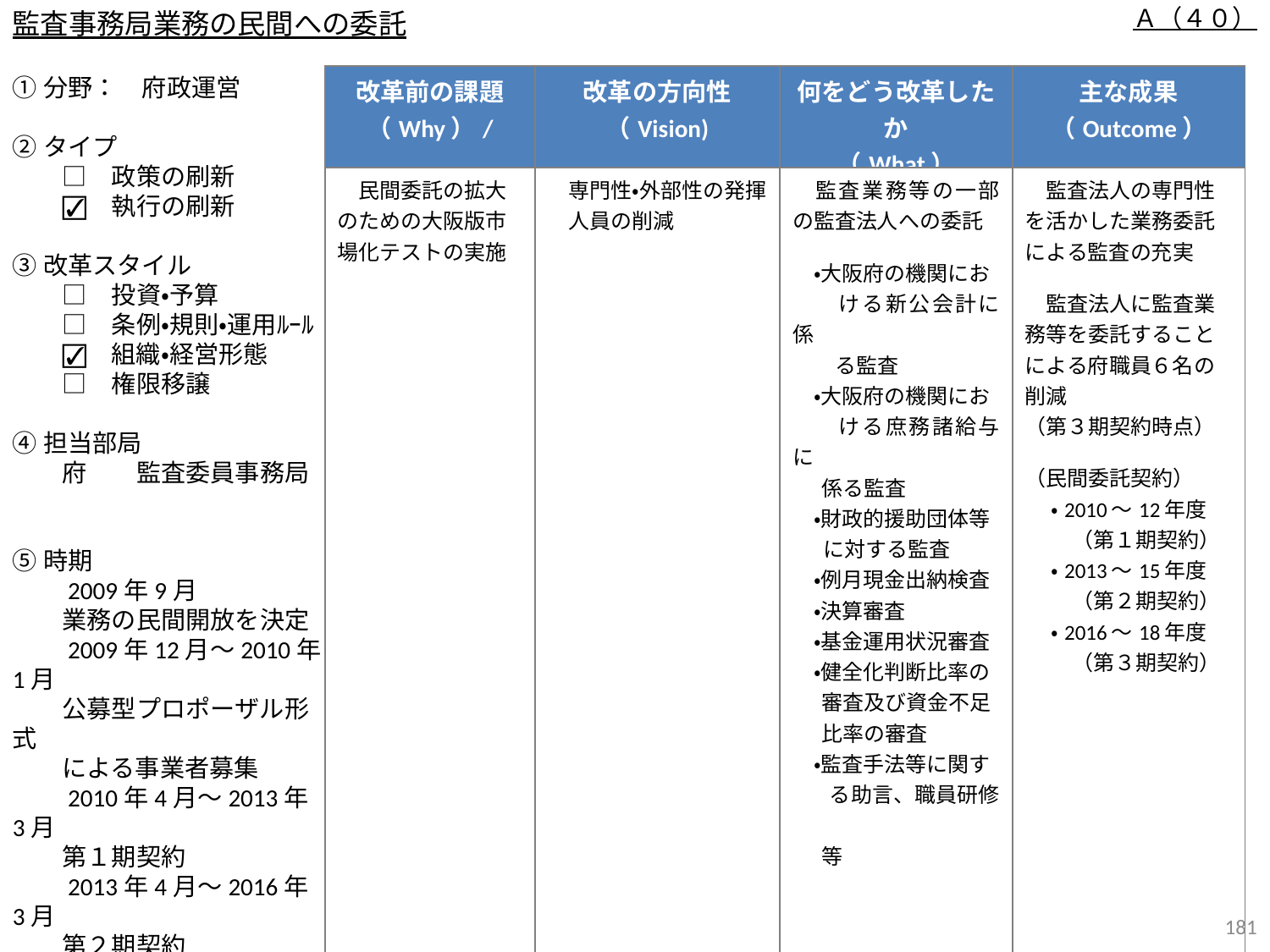

監査事務局業務の民間への委託
Ａ（４０）
①分野：　府政運営

②タイプ
　　□　政策の刷新
　　☑　執行の刷新

③改革スタイル
　　□　投資・予算
　　□　条例・規則・運用ﾙｰﾙ
　　☑　組織・経営形態
　　□　権限移譲

④担当部局
　　府　　監査委員事務局

⑤時期
　　2009年9月
　　業務の民間開放を決定
　　2009年12月～2010年1月
　　公募型プロポーザル形式
　　による事業者募集
　　2010年4月～2013年3月
　　第１期契約
　　2013年4月～2016年3月
　　第２期契約
　　2016年4月～2019年3月
　　第３期契約
| 改革前の課題 （Why）/ | 改革の方向性 （Vision) | 何をどう改革したか （What） | 主な成果 （Outcome） |
| --- | --- | --- | --- |
| 民間委託の拡大のための大阪版市場化テストの実施 | 専門性・外部性の発揮 　人員の削減 | 監査業務等の一部の監査法人への委託 　・大阪府の機関にお 　　ける新公会計に係 　　る監査 　・大阪府の機関にお 　　ける庶務諸給与に 係る監査 　・財政的援助団体等 　 に対する監査 　・例月現金出納検査 　・決算審査 　・基金運用状況審査 　・健全化判断比率の 審査及び資金不足 比率の審査 　・監査手法等に関す 　 る助言、職員研修　 等 | 監査法人の専門性を活かした業務委託による監査の充実 　監査法人に監査業務等を委託することによる府職員６名の削減 （第３期契約時点） （民間委託契約） 　 ・2010～12年度 　　 （第１期契約） 　 ・2013～15年度 　　 （第２期契約） 　 ・2016～18年度 　　 （第３期契約） |
181